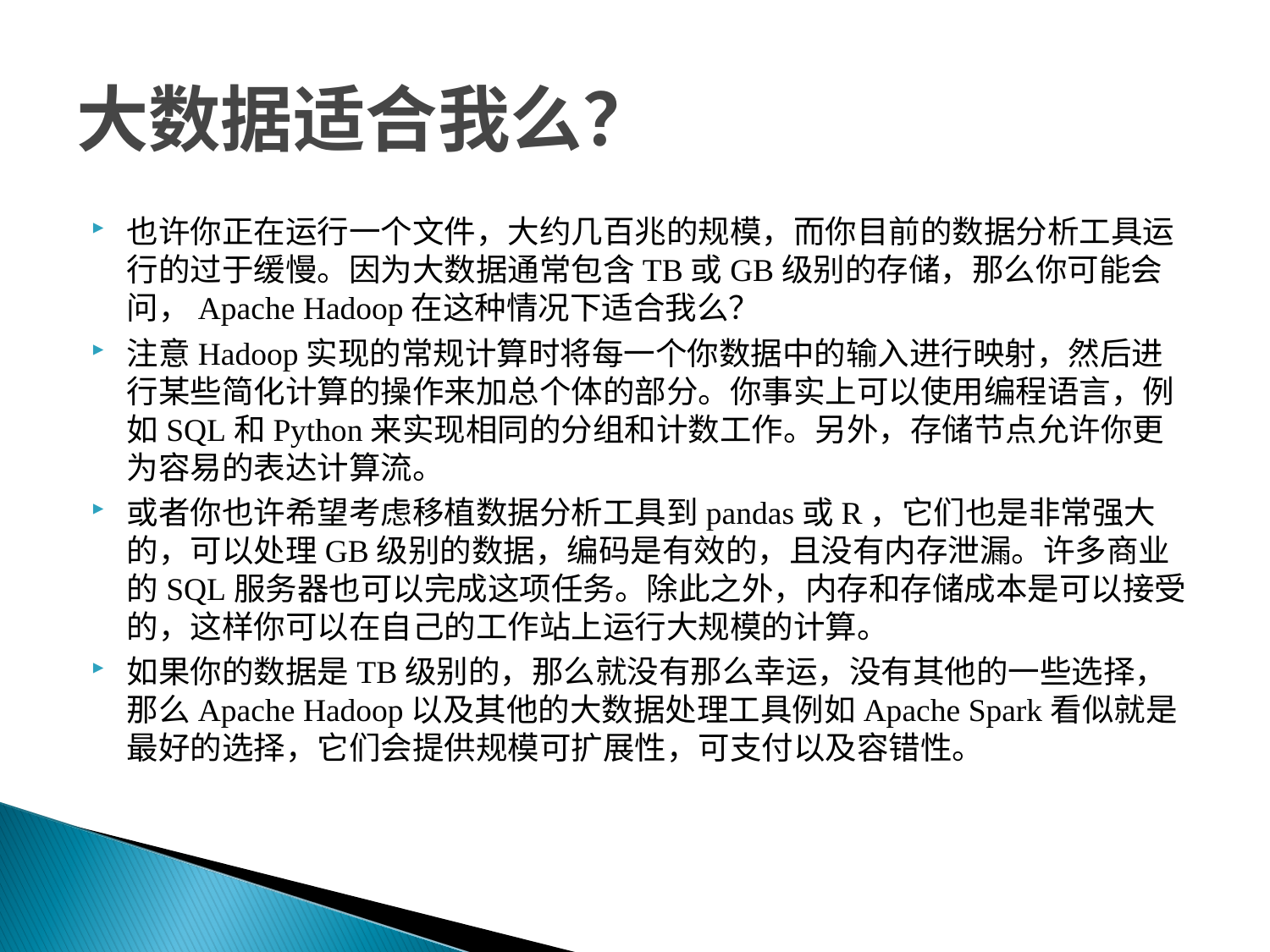

# 大数据适合我么？
也许你正在运行一个文件，大约几百兆的规模，而你目前的数据分析工具运行的过于缓慢。因为大数据通常包含TB或GB级别的存储，那么你可能会问，Apache Hadoop在这种情况下适合我么？
注意Hadoop实现的常规计算时将每一个你数据中的输入进行映射，然后进行某些简化计算的操作来加总个体的部分。你事实上可以使用编程语言，例如SQL和Python来实现相同的分组和计数工作。另外，存储节点允许你更为容易的表达计算流。
或者你也许希望考虑移植数据分析工具到pandas或R，它们也是非常强大的，可以处理GB级别的数据，编码是有效的，且没有内存泄漏。许多商业的SQL服务器也可以完成这项任务。除此之外，内存和存储成本是可以接受的，这样你可以在自己的工作站上运行大规模的计算。
如果你的数据是TB级别的，那么就没有那么幸运，没有其他的一些选择，那么Apache Hadoop以及其他的大数据处理工具例如Apache Spark看似就是最好的选择，它们会提供规模可扩展性，可支付以及容错性。